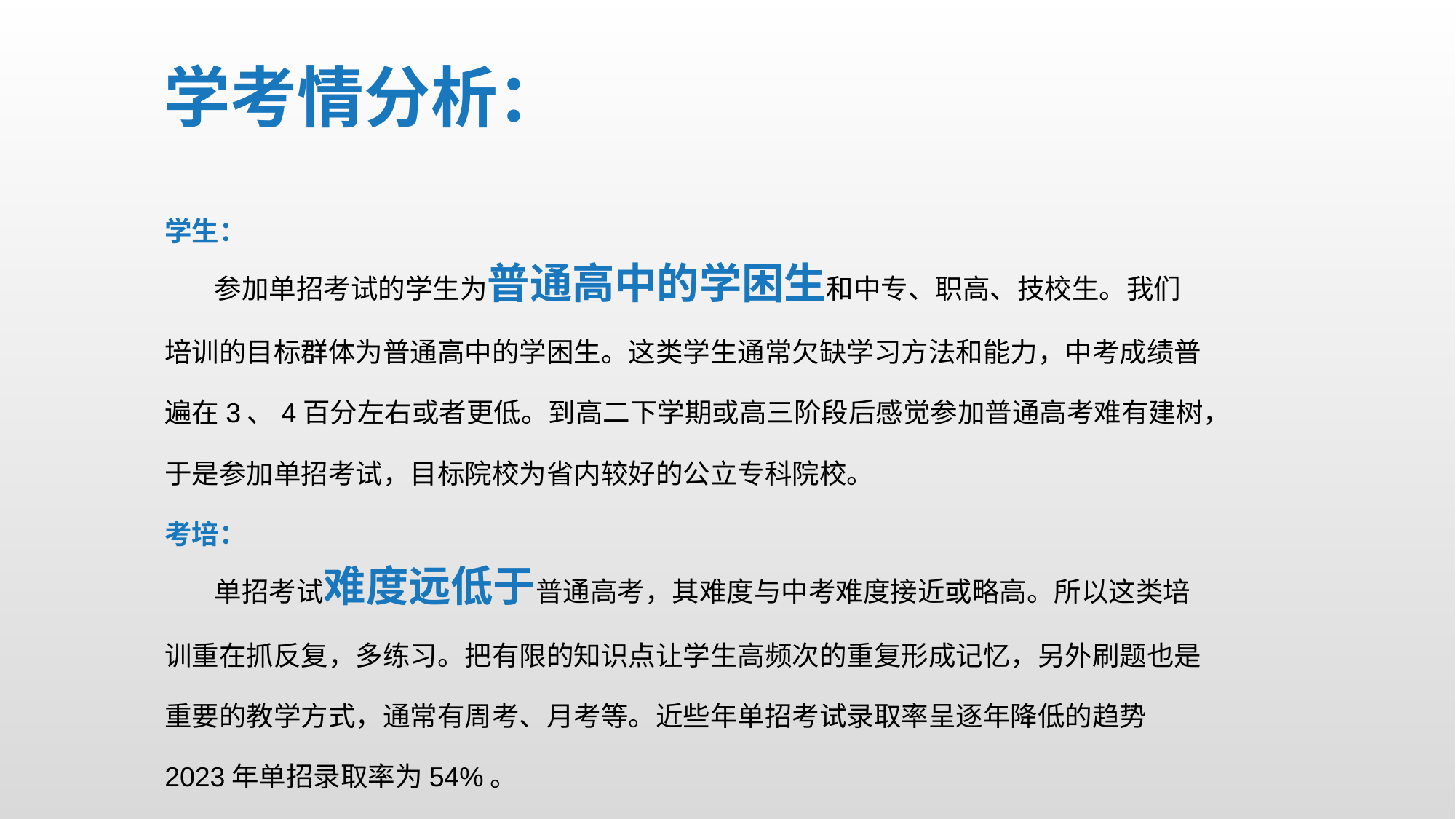

学考情分析：
学生：
       参加单招考试的学生为普通高中的学困生和中专、职高、技校生。我们培训的目标群体为普通高中的学困生。这类学生通常欠缺学习方法和能力，中考成绩普遍在3、4百分左右或者更低。到高二下学期或高三阶段后感觉参加普通高考难有建树，于是参加单招考试，目标院校为省内较好的公立专科院校。
考培：
       单招考试难度远低于普通高考，其难度与中考难度接近或略高。所以这类培训重在抓反复，多练习。把有限的知识点让学生高频次的重复形成记忆，另外刷题也是重要的教学方式，通常有周考、月考等。近些年单招考试录取率呈逐年降低的趋势2023年单招录取率为54%。